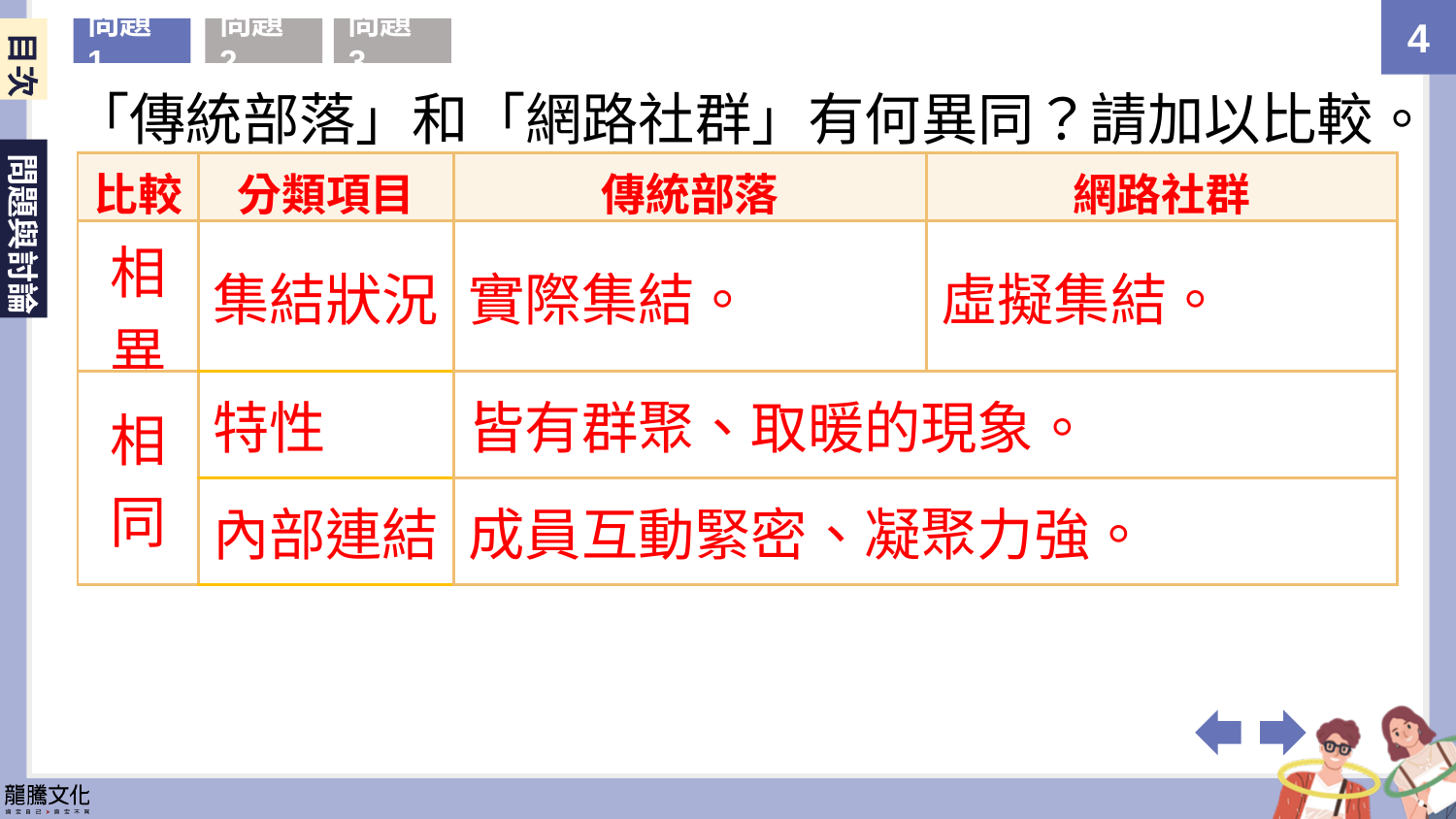

目次
問題1
問題2
問題3
「傳統部落」和「網路社群」有何異同？請加以比較。
| 比較 | 分類項目 | 傳統部落 | 網路社群 |
| --- | --- | --- | --- |
| 相異 | 集結狀況 | 實際集結。 | 虛擬集結。 |
| 相同 | 特性 | 皆有群聚、取暖的現象。 |  |
|  | 內部連結 | 成員互動緊密、凝聚力強。 |  |